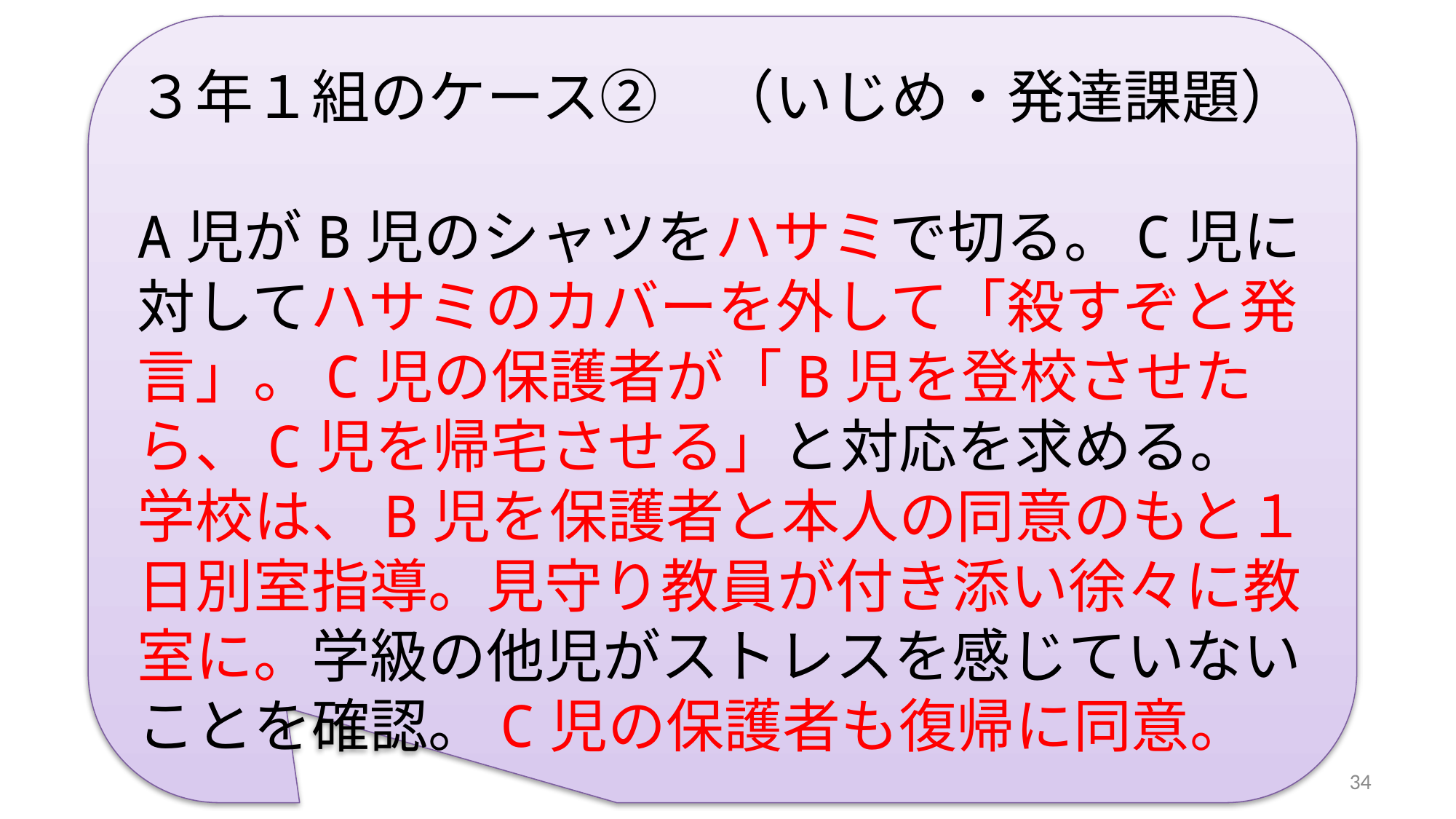

３年１組のケース②　（いじめ・発達課題）

A児がB児のシャツをハサミで切る。C児に対してハサミのカバーを外して「殺すぞと発言」。C児の保護者が「B児を登校させたら、C児を帰宅させる」と対応を求める。
学校は、B児を保護者と本人の同意のもと１日別室指導。見守り教員が付き添い徐々に教室に。学級の他児がストレスを感じていないことを確認。C児の保護者も復帰に同意。

34